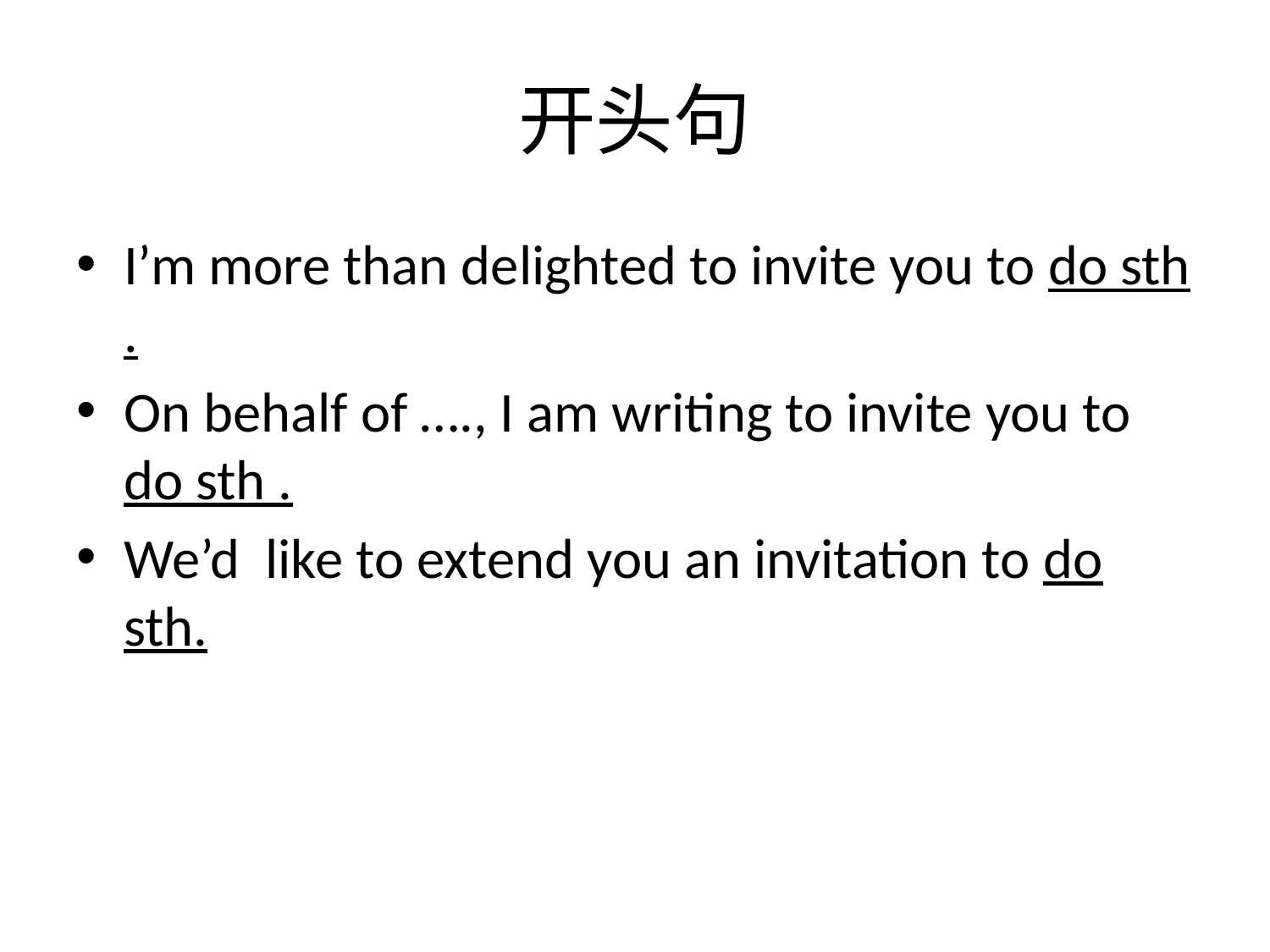

# 开头句
I’m more than delighted to invite you to do sth .
On behalf of …., I am writing to invite you to do sth .
We’d  like to extend you an invitation to do sth.